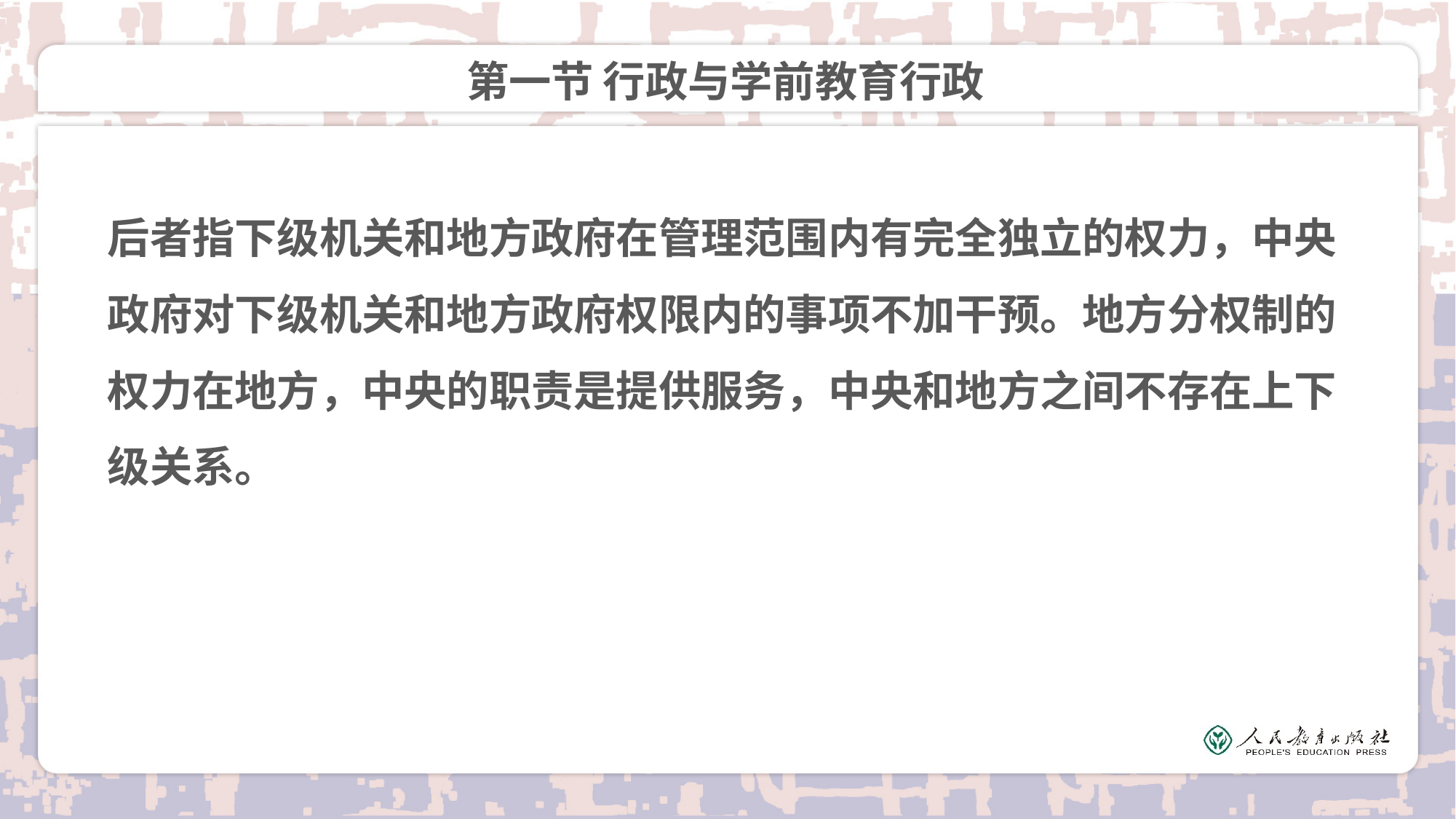

# 第一节 行政与学前教育行政
后者指下级机关和地方政府在管理范围内有完全独立的权力，中央政府对下级机关和地方政府权限内的事项不加干预。地方分权制的权力在地方，中央的职责是提供服务，中央和地方之间不存在上下级关系。